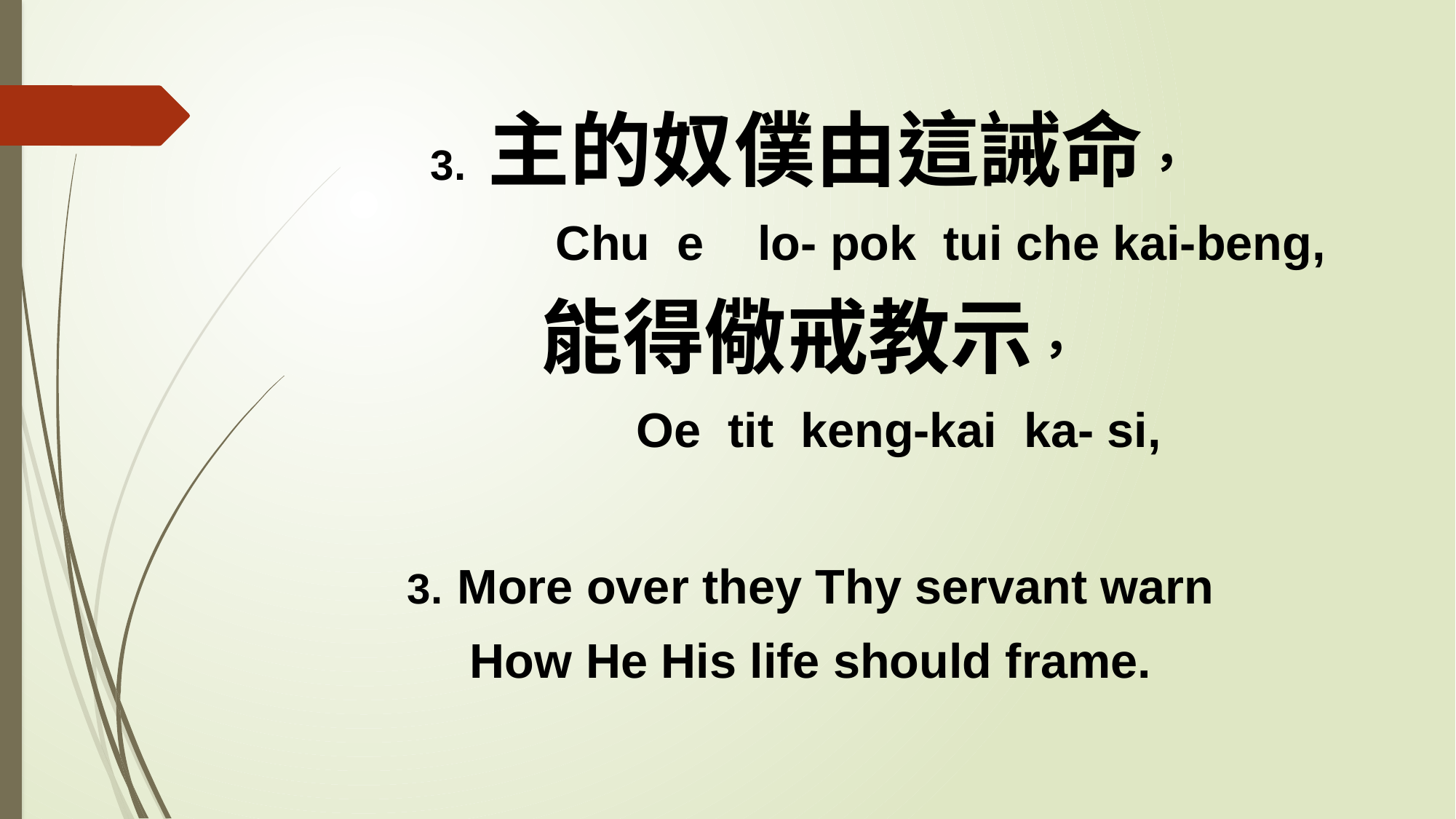

3. 主的奴僕由這誡命，
                      Chu  e    lo- pok  tui che kai-beng,
能得儆戒教示，
                            Oe  tit  keng-kai  ka- si,

3. More over they Thy servant warn
How He His life should frame.